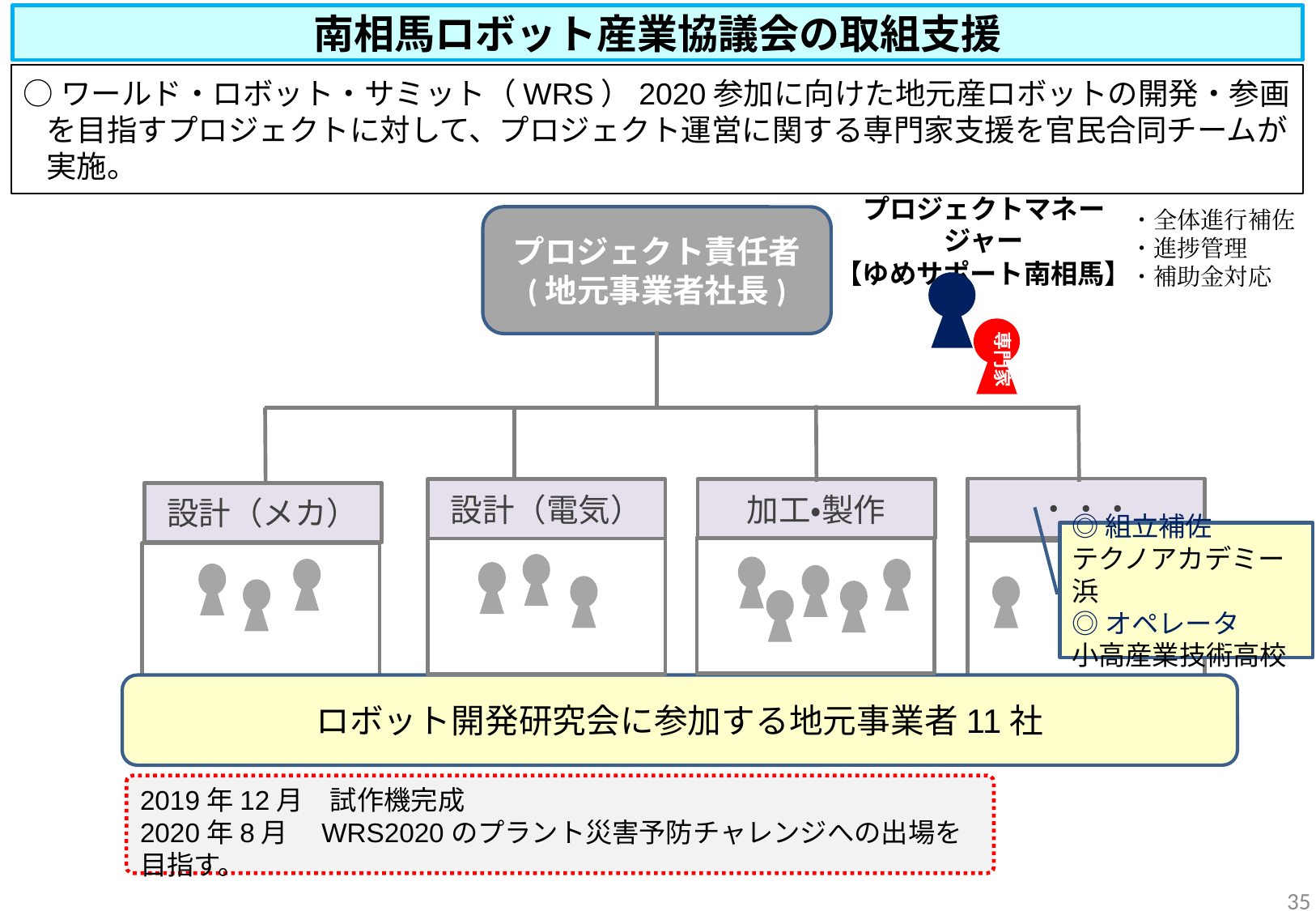

南相馬ロボット産業協議会の取組支援
○ワールド・ロボット・サミット（WRS）2020参加に向けた地元産ロボットの開発・参画を目指すプロジェクトに対して、プロジェクト運営に関する専門家支援を官民合同チームが実施。
プロジェクトマネージャー
【ゆめサポート南相馬】
・全体進行補佐
・進捗管理
・補助金対応

プロジェクト責任者
(地元事業者社長)

専門家
・・・
設計（電気）
加工・製作
設計（メカ）
◎組立補佐
テクノアカデミー浜
◎オペレータ
小高産業技術高校

ロボット開発研究会に参加する地元事業者11社
2019年12月　試作機完成
2020年8月　WRS2020のプラント災害予防チャレンジへの出場を目指す。

35